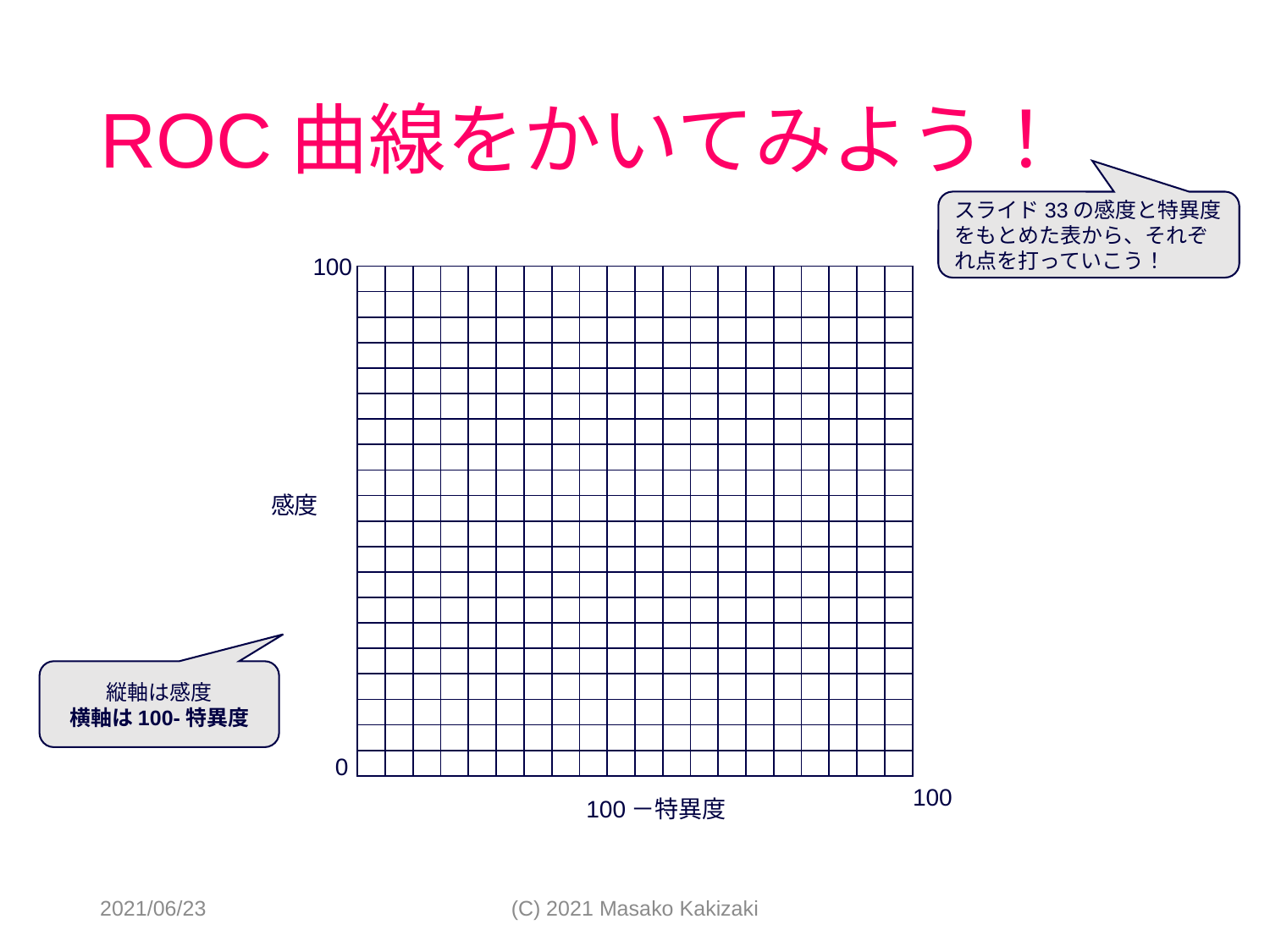

# ROC曲線をかいてみよう！
スライド33の感度と特異度をもとめた表から、それぞれ点を打っていこう！
100
|  |  |  |  |  |  |  |  |  |  |  |  |  |  |  |  |  |  |  |  |
| --- | --- | --- | --- | --- | --- | --- | --- | --- | --- | --- | --- | --- | --- | --- | --- | --- | --- | --- | --- |
|  |  |  |  |  |  |  |  |  |  |  |  |  |  |  |  |  |  |  |  |
|  |  |  |  |  |  |  |  |  |  |  |  |  |  |  |  |  |  |  |  |
|  |  |  |  |  |  |  |  |  |  |  |  |  |  |  |  |  |  |  |  |
|  |  |  |  |  |  |  |  |  |  |  |  |  |  |  |  |  |  |  |  |
|  |  |  |  |  |  |  |  |  |  |  |  |  |  |  |  |  |  |  |  |
|  |  |  |  |  |  |  |  |  |  |  |  |  |  |  |  |  |  |  |  |
|  |  |  |  |  |  |  |  |  |  |  |  |  |  |  |  |  |  |  |  |
|  |  |  |  |  |  |  |  |  |  |  |  |  |  |  |  |  |  |  |  |
|  |  |  |  |  |  |  |  |  |  |  |  |  |  |  |  |  |  |  |  |
|  |  |  |  |  |  |  |  |  |  |  |  |  |  |  |  |  |  |  |  |
|  |  |  |  |  |  |  |  |  |  |  |  |  |  |  |  |  |  |  |  |
|  |  |  |  |  |  |  |  |  |  |  |  |  |  |  |  |  |  |  |  |
|  |  |  |  |  |  |  |  |  |  |  |  |  |  |  |  |  |  |  |  |
|  |  |  |  |  |  |  |  |  |  |  |  |  |  |  |  |  |  |  |  |
|  |  |  |  |  |  |  |  |  |  |  |  |  |  |  |  |  |  |  |  |
|  |  |  |  |  |  |  |  |  |  |  |  |  |  |  |  |  |  |  |  |
|  |  |  |  |  |  |  |  |  |  |  |  |  |  |  |  |  |  |  |  |
|  |  |  |  |  |  |  |  |  |  |  |  |  |  |  |  |  |  |  |  |
|  |  |  |  |  |  |  |  |  |  |  |  |  |  |  |  |  |  |  |  |
感度
縦軸は感度
横軸は100-特異度
0
100
100－特異度
2021/06/23
(C) 2021 Masako Kakizaki